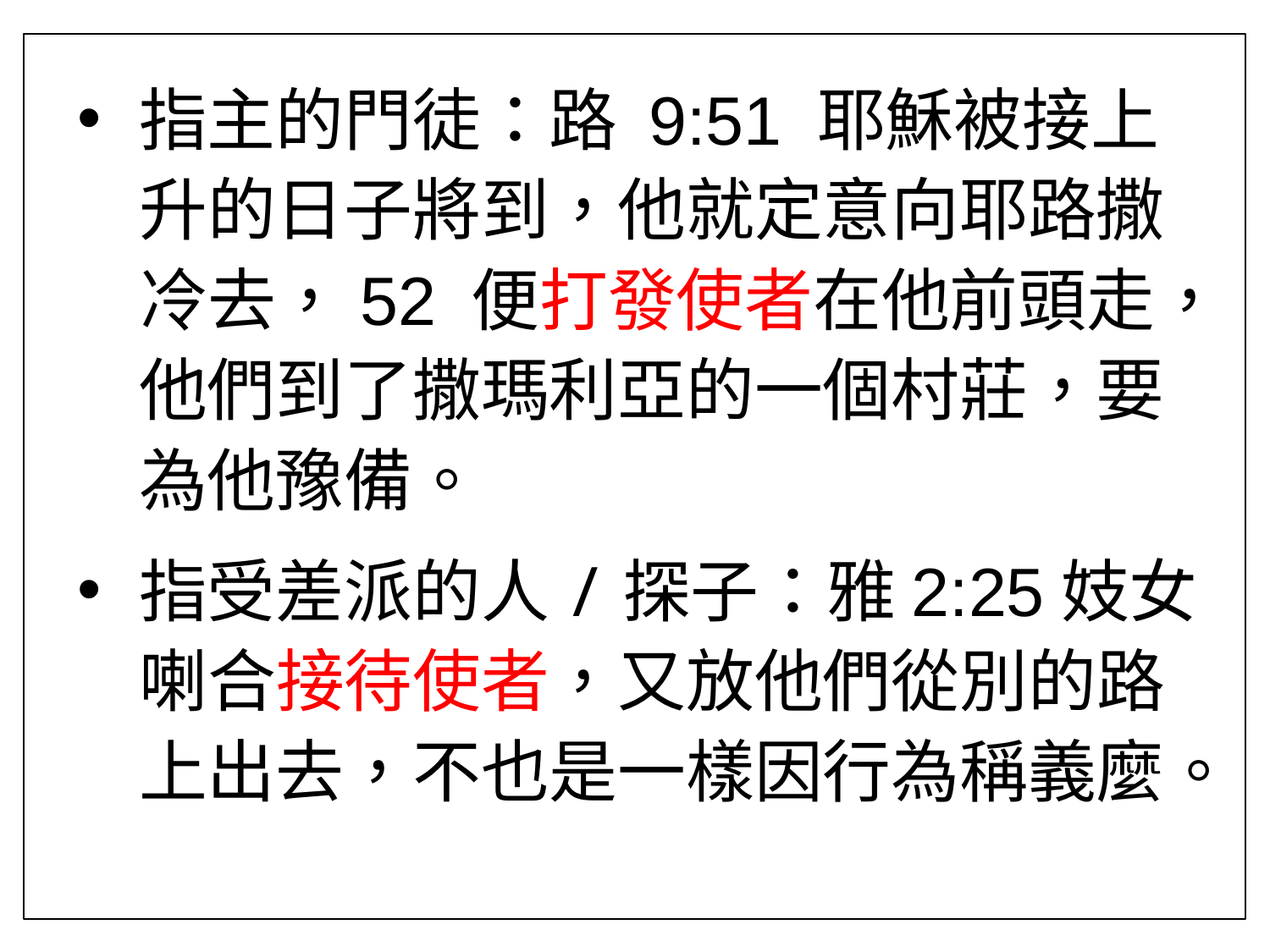

指主的門徒：路 9:51 耶穌被接上升的日子將到，他就定意向耶路撒冷去，52 便打發使者在他前頭走，他們到了撒瑪利亞的一個村莊，要為他豫備。
指受差派的人/探子：雅2:25妓女喇合接待使者，又放他們從別的路上出去，不也是一樣因行為稱義麼。